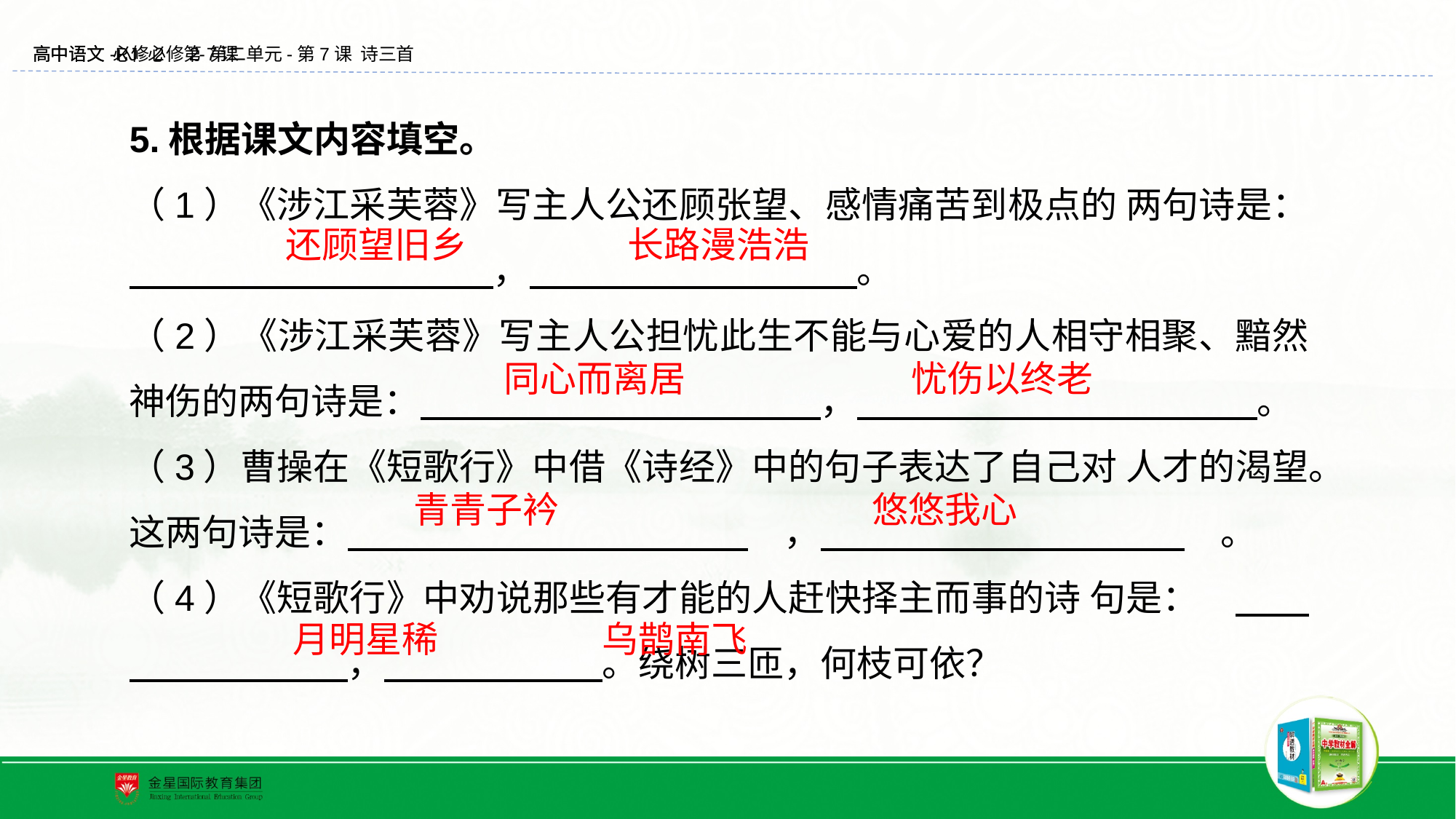

高中语文  必修2   第7课
5.根据课文内容填空。
（1）《涉江采芙蓉》写主人公还顾张望、感情痛苦到极点的 两句诗是：　　　　　　　　　　，　　　　　　　　　。
（2）《涉江采芙蓉》写主人公担忧此生不能与心爱的人相守相聚、黯然神伤的两句诗是：　　　　　　　　　　　，　　　　　　　　　　　。
（3）曹操在《短歌行》中借《诗经》中的句子表达了自己对 人才的渴望。这两句诗是：　　　　　　　　　　　　，　　　　　　　　　　　。
（4）《短歌行》中劝说那些有才能的人赶快择主而事的诗 句是：　　　　　　　　　，　　　　　　。绕树三匝，何枝可依？
还顾望旧乡
长路漫浩浩
同心而离居
忧伤以终老
悠悠我心
青青子衿
乌鹊南飞
月明星稀